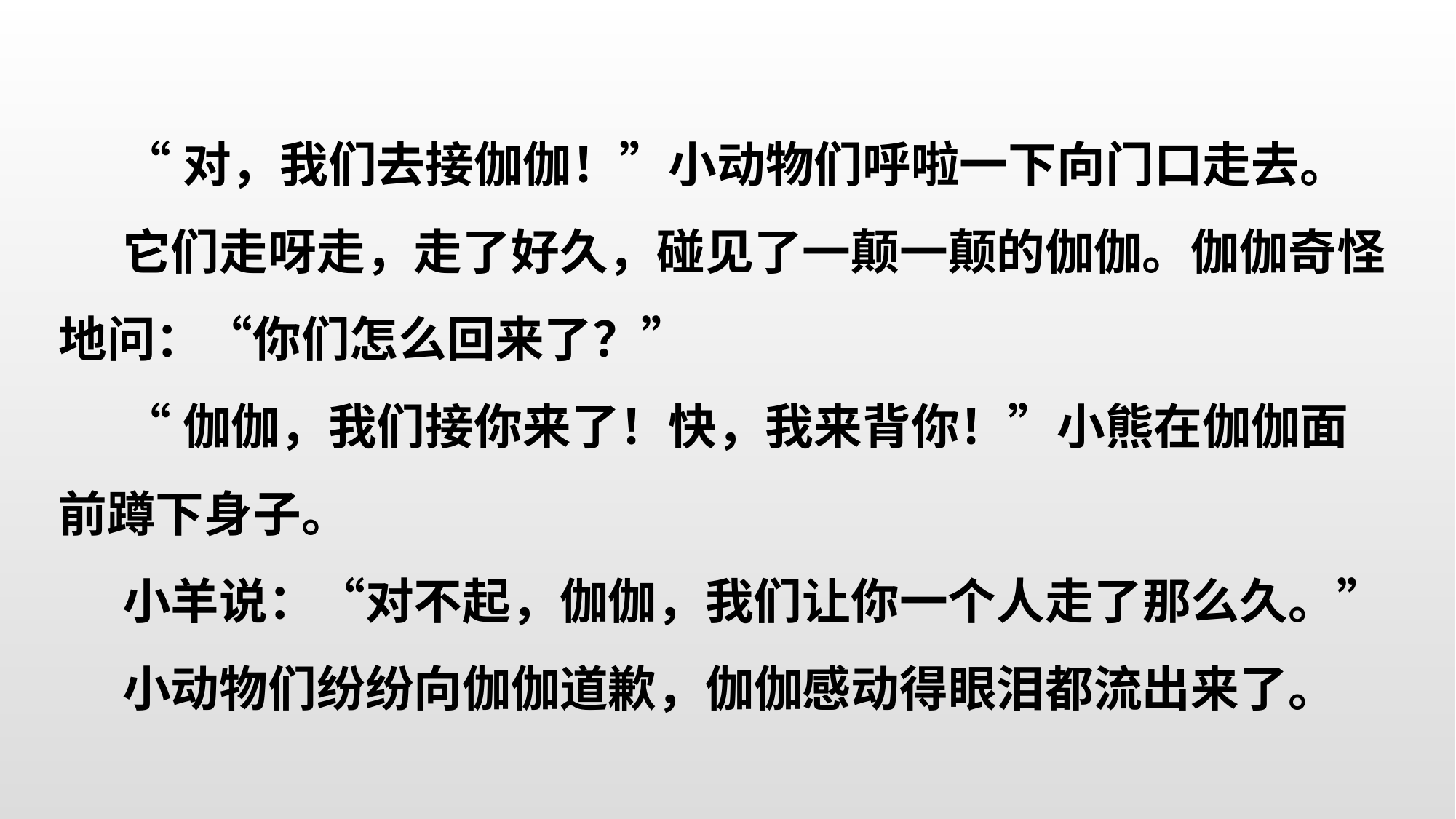

“对，我们去接伽伽！”小动物们呼啦一下向门口走去。
它们走呀走，走了好久，碰见了一颠一颠的伽伽。伽伽奇怪地问：“你们怎么回来了？”
“伽伽，我们接你来了！快，我来背你！”小熊在伽伽面前蹲下身子。
小羊说：“对不起，伽伽，我们让你一个人走了那么久。”
小动物们纷纷向伽伽道歉，伽伽感动得眼泪都流出来了。